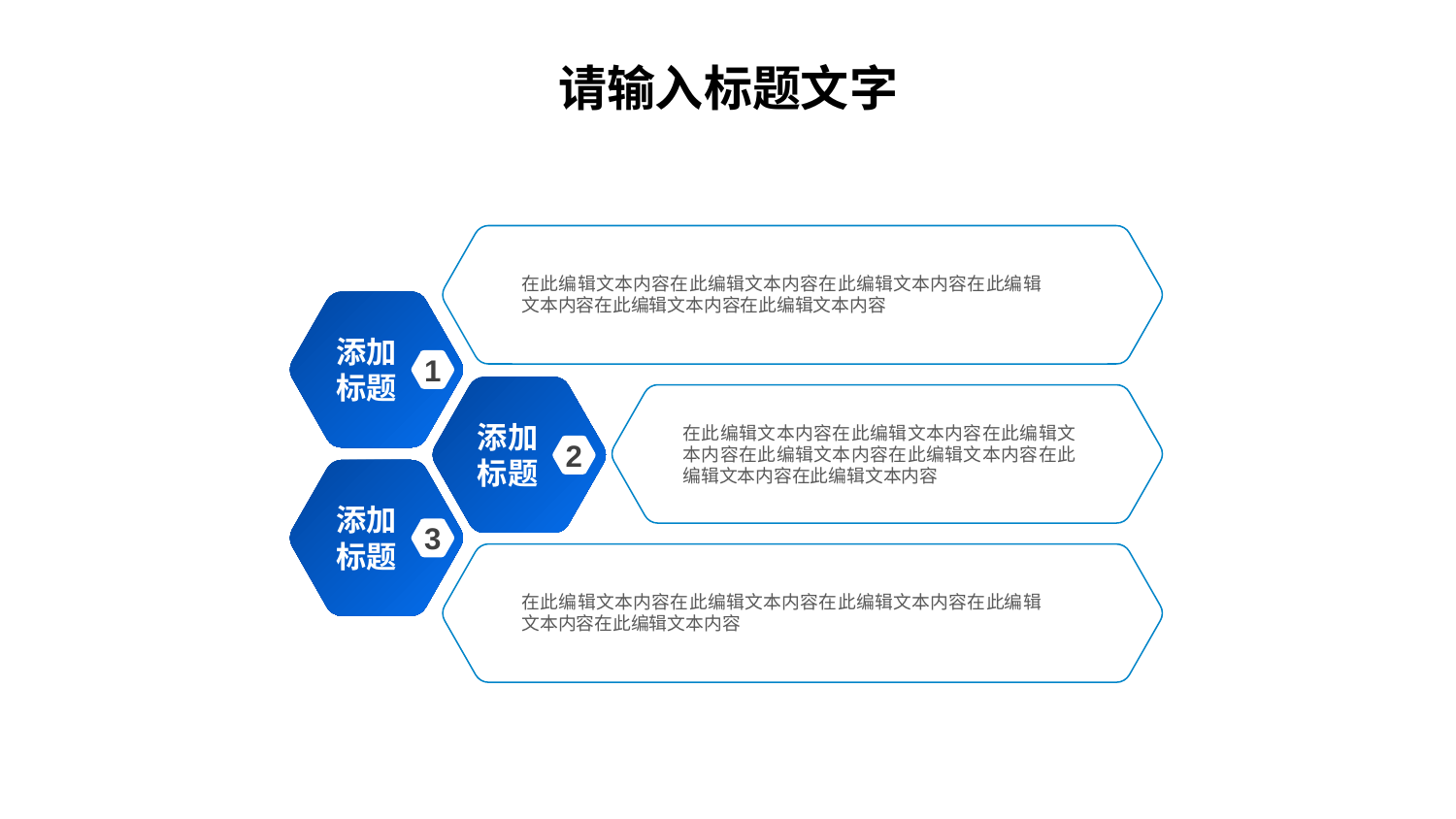

请输入标题文字

在此编辑文本内容在此编辑文本内容在此编辑文本内容在此编辑文本内容在此编辑文本内容在此编辑文本内容

添加标题

1

添加标题
在此编辑文本内容在此编辑文本内容在此编辑文本内容在此编辑文本内容在此编辑文本内容在此编辑文本内容在此编辑文本内容

2

添加标题

3

在此编辑文本内容在此编辑文本内容在此编辑文本内容在此编辑文本内容在此编辑文本内容